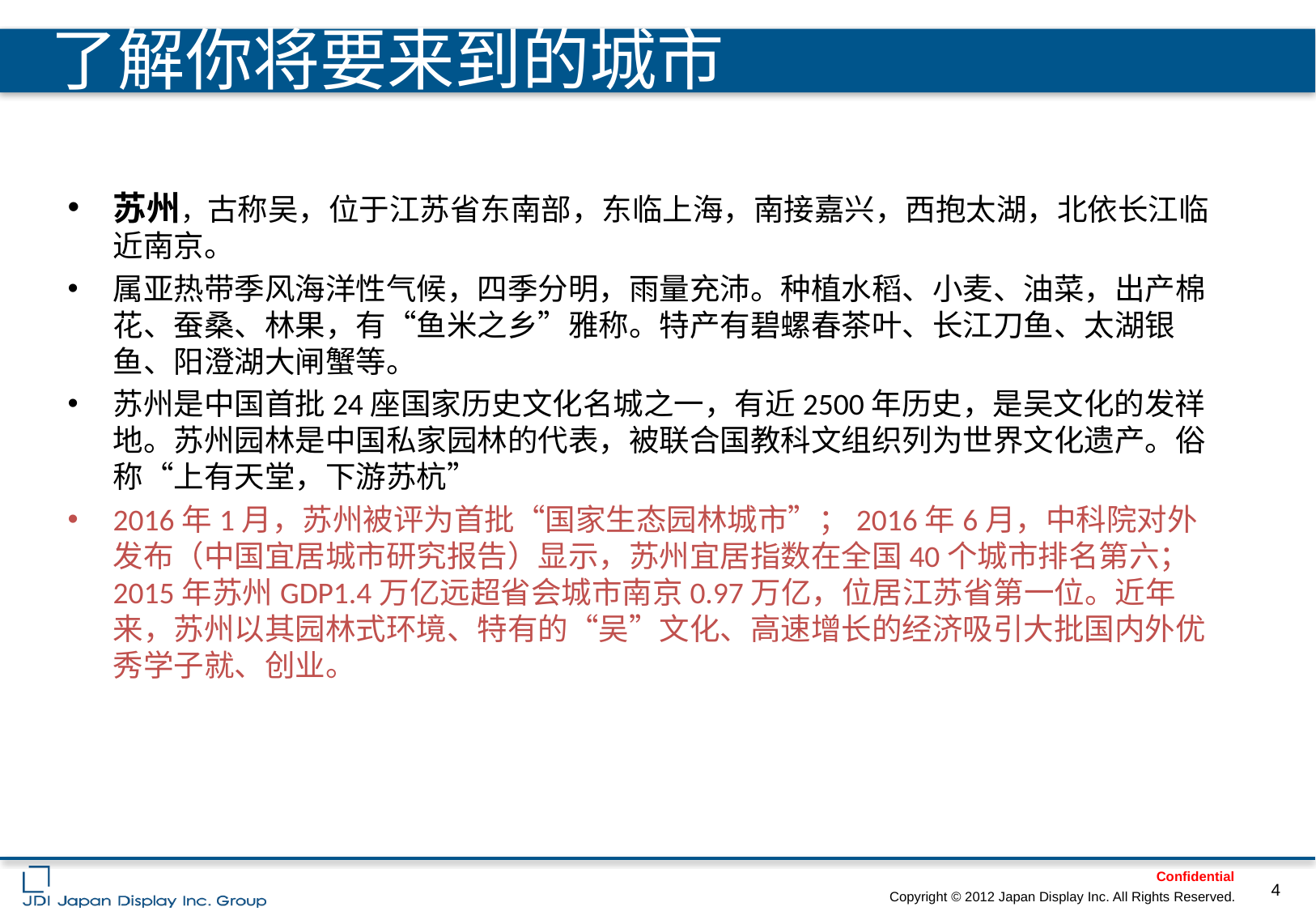

# 了解你将要来到的城市
苏州，古称吴，位于江苏省东南部，东临上海，南接嘉兴，西抱太湖，北依长江临近南京。
属亚热带季风海洋性气候，四季分明，雨量充沛。种植水稻、小麦、油菜，出产棉花、蚕桑、林果，有“鱼米之乡”雅称。特产有碧螺春茶叶、长江刀鱼、太湖银鱼、阳澄湖大闸蟹等。
苏州是中国首批24座国家历史文化名城之一，有近2500年历史，是吴文化的发祥地。苏州园林是中国私家园林的代表，被联合国教科文组织列为世界文化遗产。俗称“上有天堂，下游苏杭”
2016年1月，苏州被评为首批“国家生态园林城市”；2016年6月，中科院对外发布（中国宜居城市研究报告）显示，苏州宜居指数在全国40个城市排名第六；2015年苏州GDP1.4万亿远超省会城市南京0.97万亿，位居江苏省第一位。近年来，苏州以其园林式环境、特有的“吴”文化、高速增长的经济吸引大批国内外优秀学子就、创业。